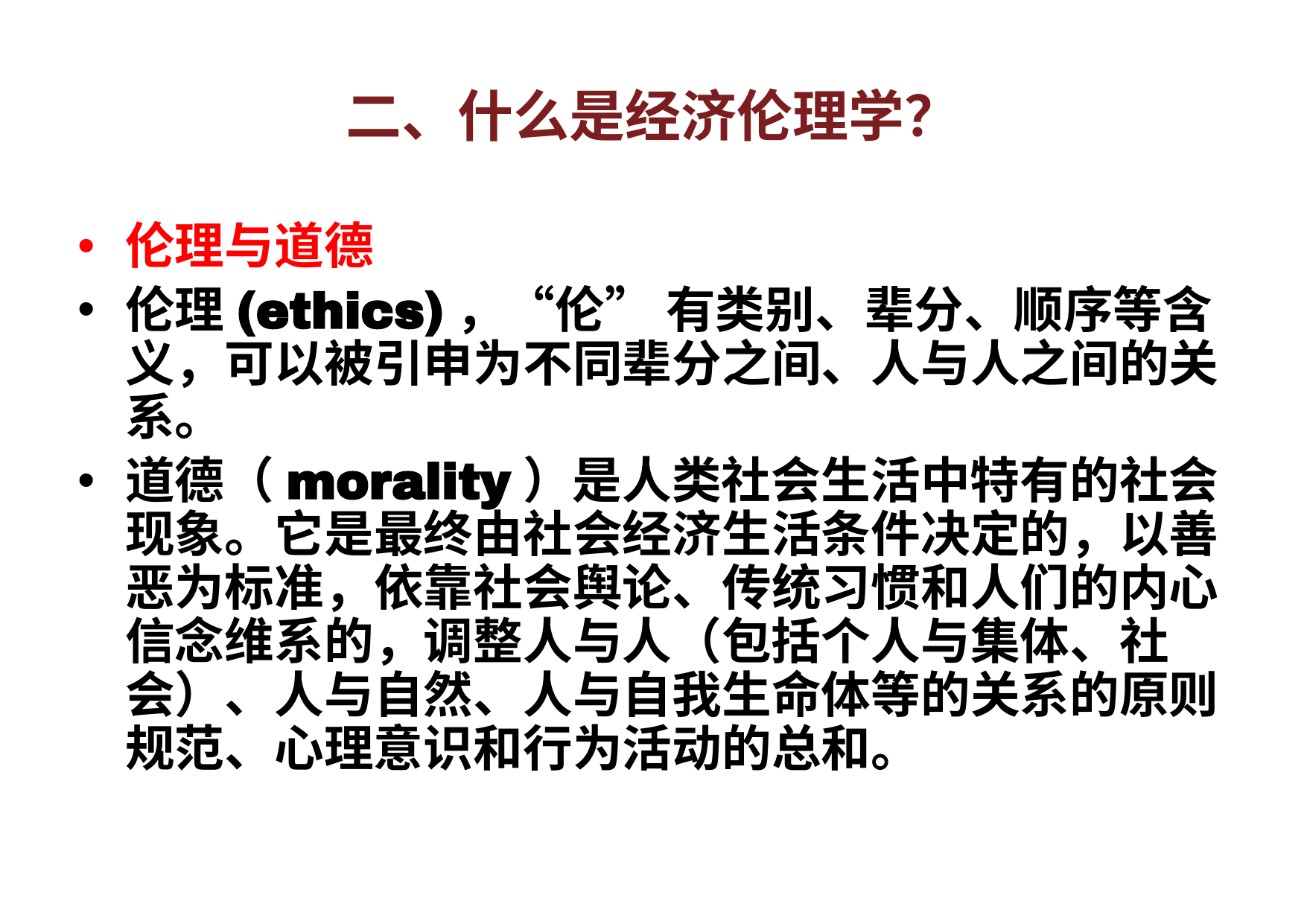

# 二、什么是经济伦理学？
伦理与道德
伦理(ethics)，“伦” 有类别、辈分、顺序等含义，可以被引申为不同辈分之间、人与人之间的关系。
道德（morality）是人类社会生活中特有的社会现象。它是最终由社会经济生活条件决定的，以善恶为标准，依靠社会舆论、传统习惯和人们的内心信念维系的，调整人与人（包括个人与集体、社会）、人与自然、人与自我生命体等的关系的原则规范、心理意识和行为活动的总和。